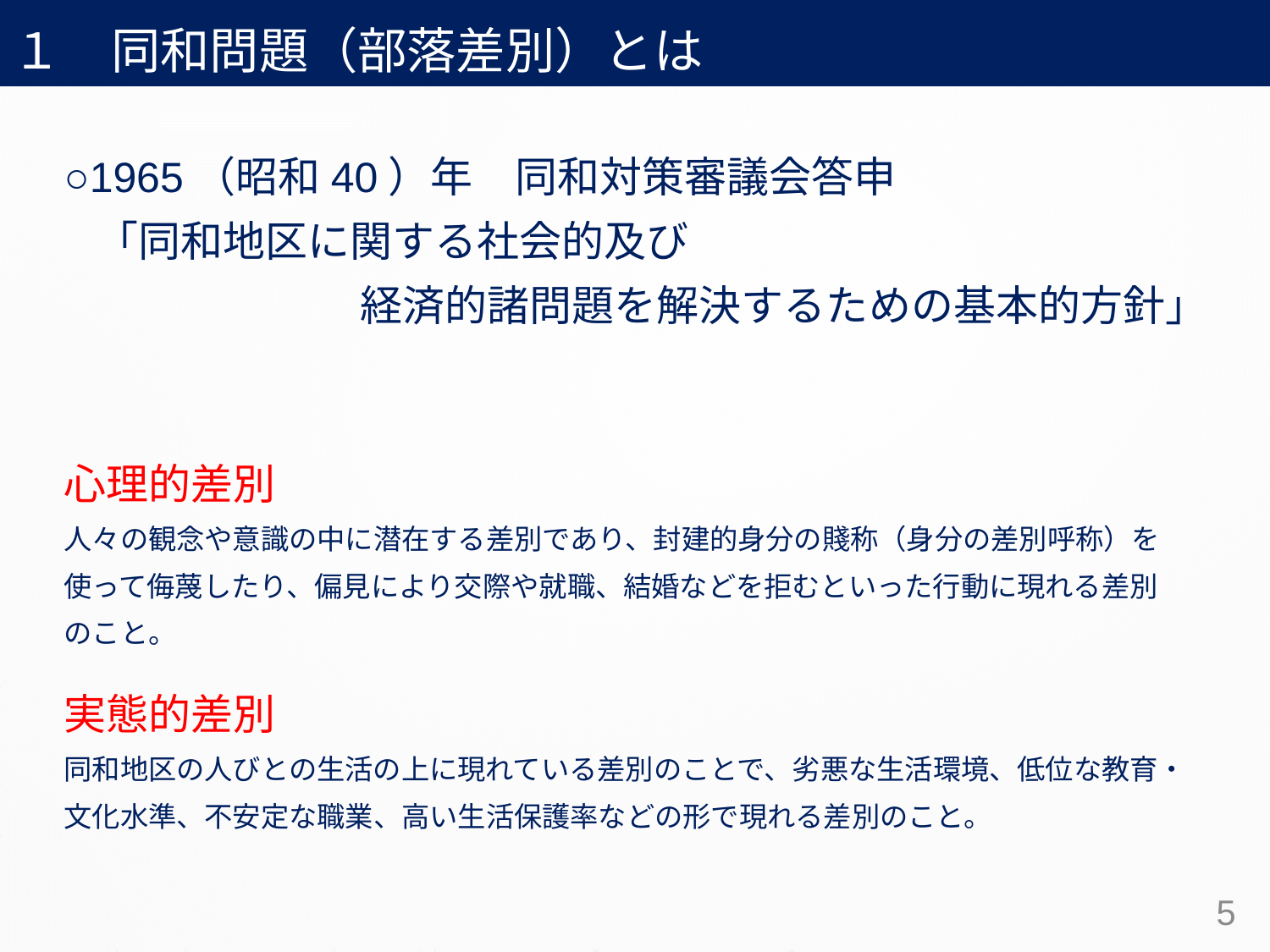

１　同和問題（部落差別）とは
○1965（昭和40）年　同和対策審議会答申
　「同和地区に関する社会的及び
　　　　　　　経済的諸問題を解決するための基本的方針」

心理的差別
人々の観念や意識の中に潜在する差別であり、封建的身分の賤称（身分の差別呼称）を
使って侮蔑したり、偏見により交際や就職、結婚などを拒むといった行動に現れる差別
のこと。
実態的差別
同和地区の人びとの生活の上に現れている差別のことで、劣悪な生活環境、低位な教育・
文化水準、不安定な職業、高い生活保護率などの形で現れる差別のこと。
5